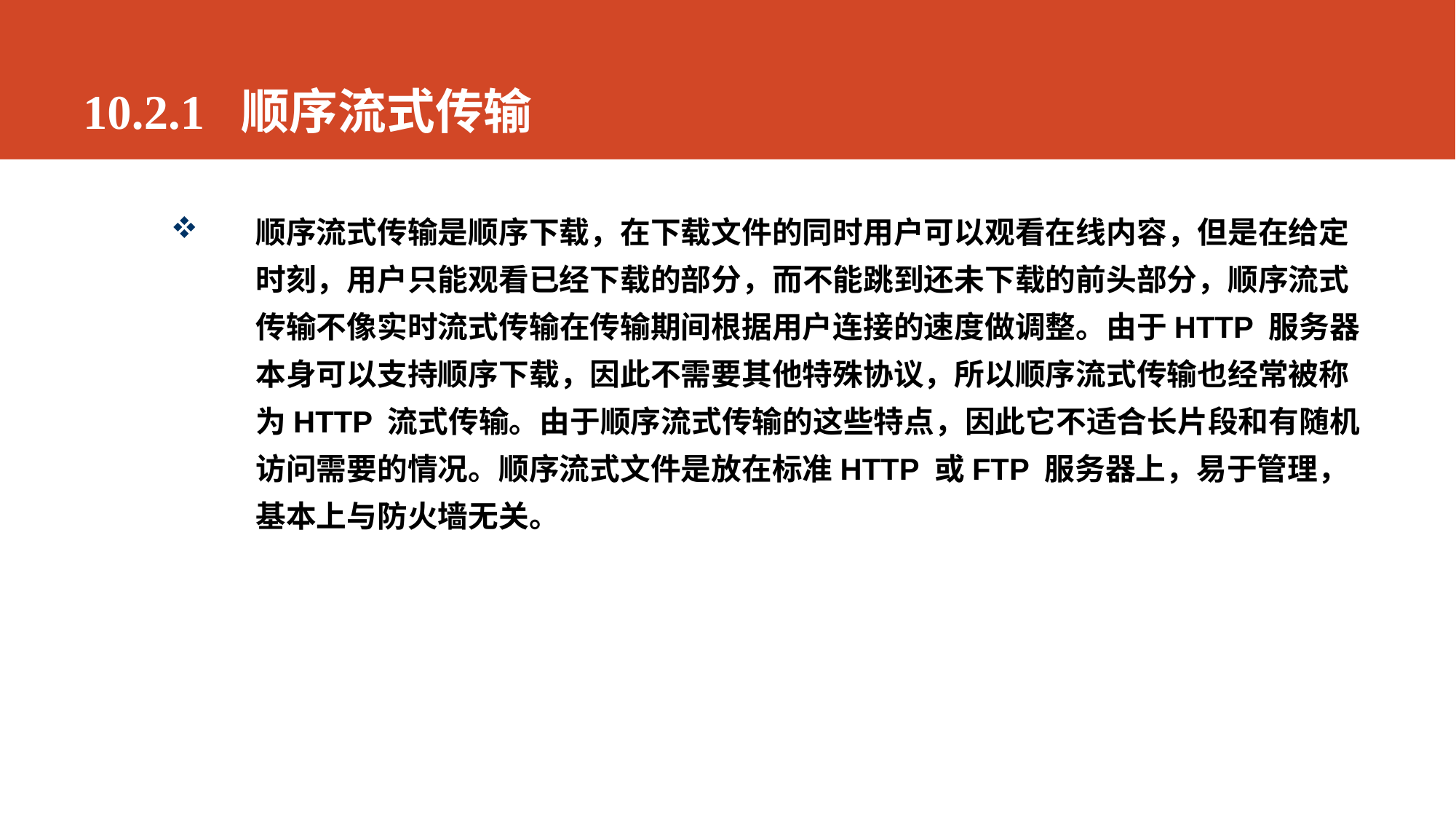

# 10.2.1  顺序流式传输
顺序流式传输是顺序下载，在下载文件的同时用户可以观看在线内容，但是在给定时刻，用户只能观看已经下载的部分，而不能跳到还未下载的前头部分，顺序流式传输不像实时流式传输在传输期间根据用户连接的速度做调整。由于HTTP 服务器本身可以支持顺序下载，因此不需要其他特殊协议，所以顺序流式传输也经常被称为HTTP 流式传输。由于顺序流式传输的这些特点，因此它不适合长片段和有随机访问需要的情况。顺序流式文件是放在标准HTTP 或FTP 服务器上，易于管理，基本上与防火墙无关。